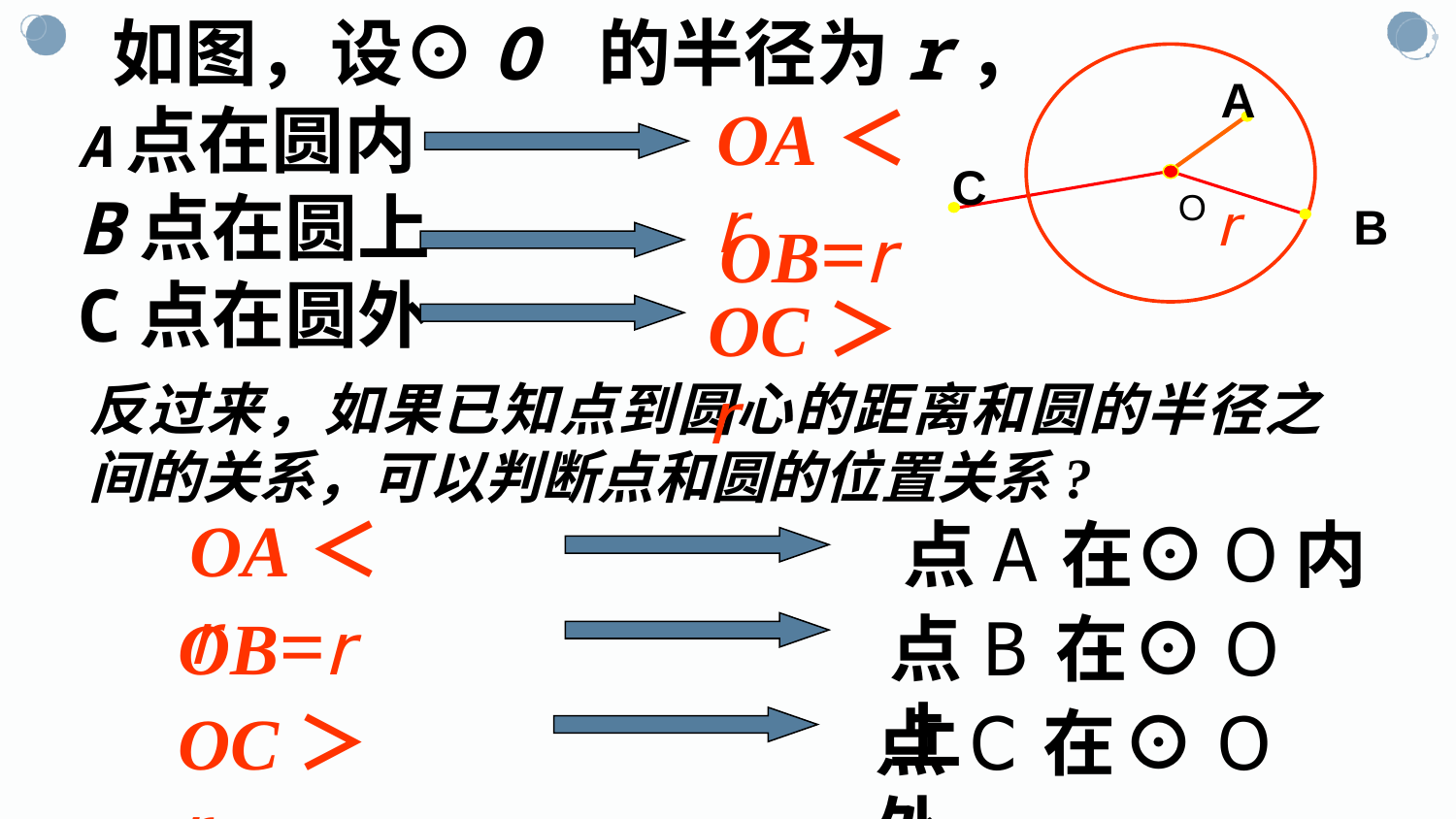

如图，设⊙O 的半径为r，
A点在圆内
B点在圆上
C点在圆外

A

C
B

r
OA＜r

O
OB=r

OC＞r

反过来，如果已知点到圆心的距离和圆的半径之间的关系，可以判断点和圆的位置关系?

OA＜r
点A在⊙O内

OB=r
点B在⊙O上

OC＞r
点C在⊙O外